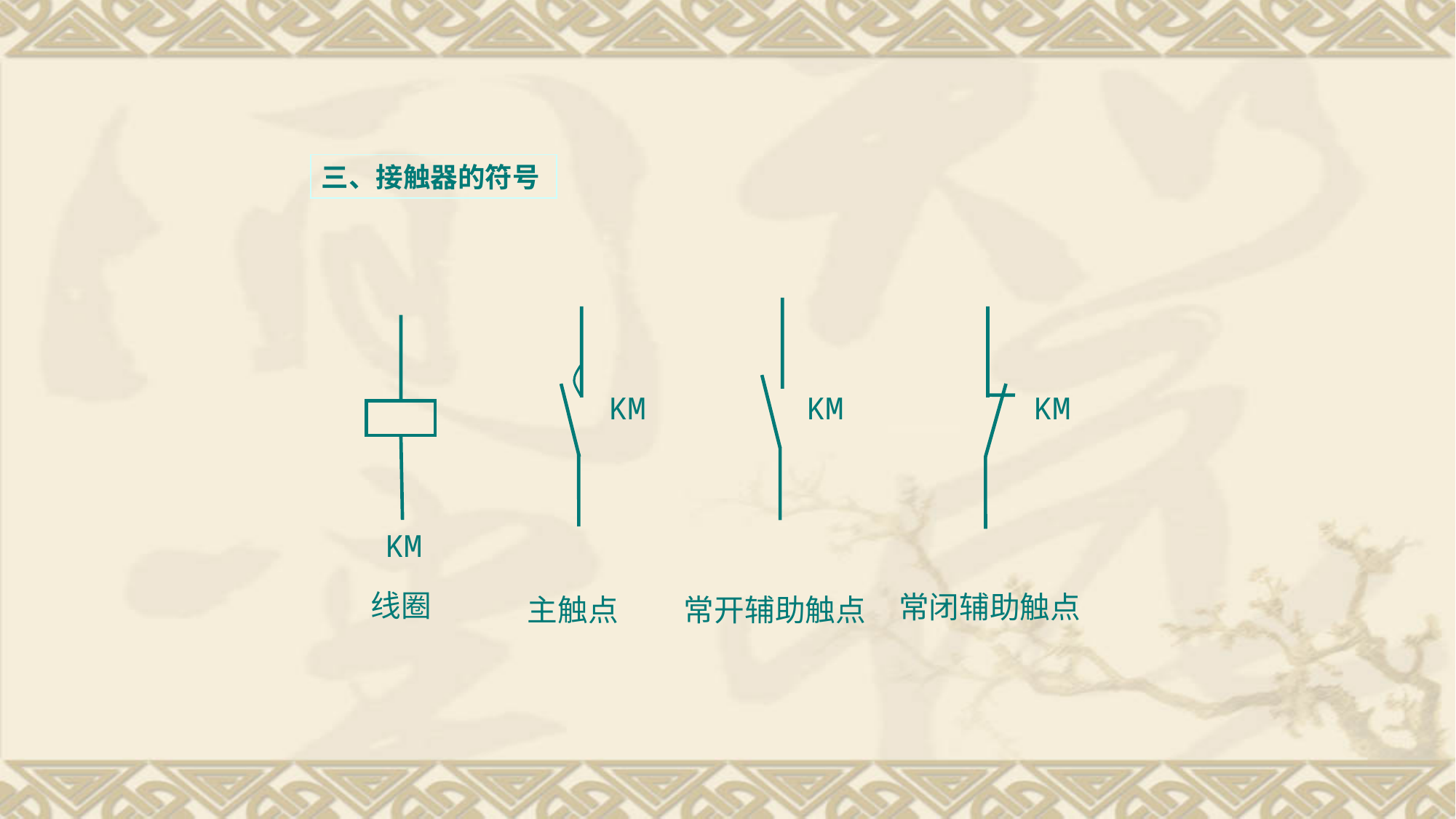

三、接触器的符号

KM

常开辅助触点

KM

主触点

KM

常闭辅助触点

KM
线圈
25